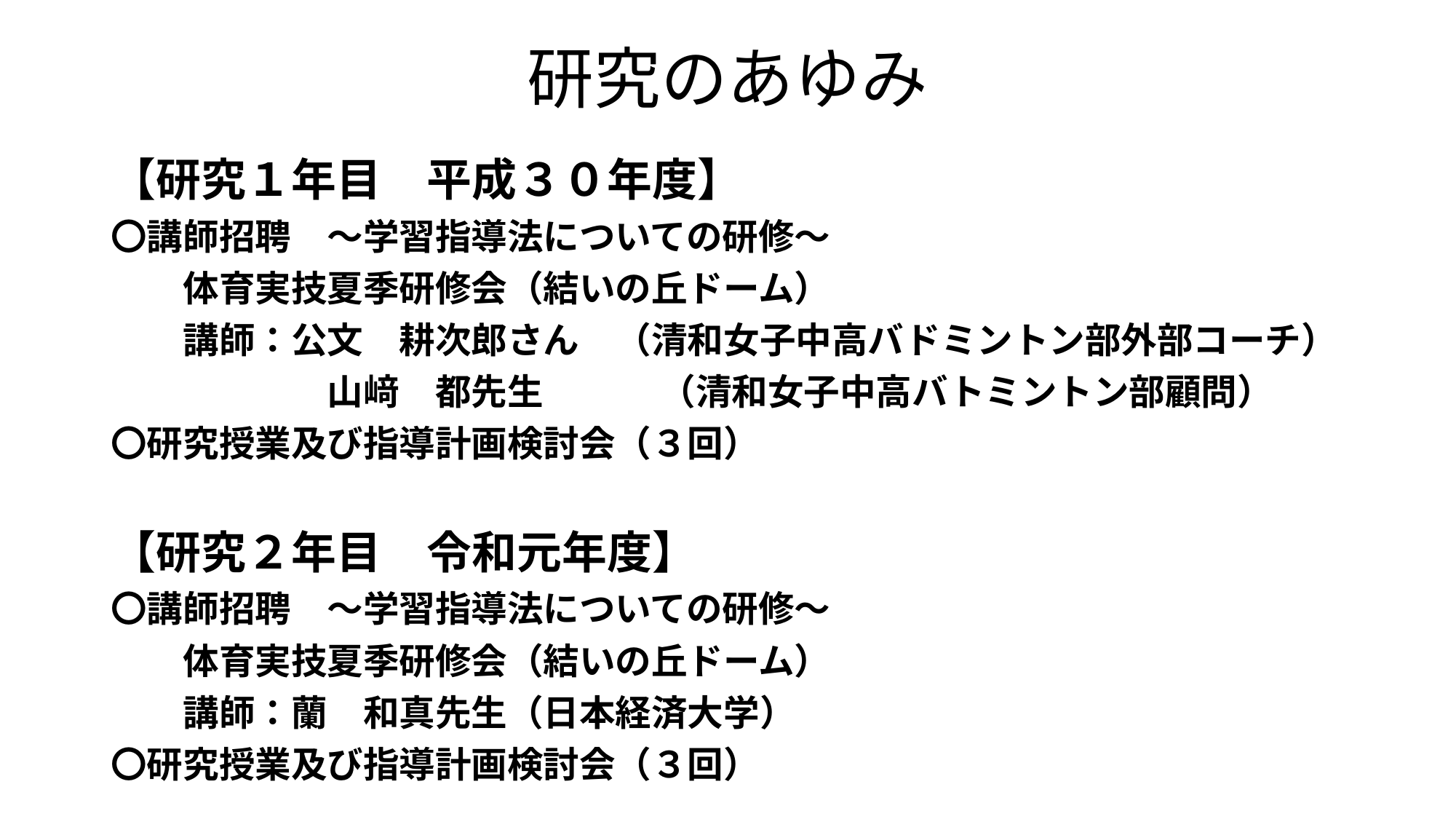

# 研究のあゆみ
【研究１年目　平成３０年度】
〇講師招聘　～学習指導法についての研修～
　　体育実技夏季研修会（結いの丘ドーム）
　　講師：公文　耕次郎さん　（清和女子中高バドミントン部外部コーチ）
　　　　　　山﨑　都先生　　　 （清和女子中高バトミントン部顧問）
〇研究授業及び指導計画検討会（３回）

【研究２年目　令和元年度】
〇講師招聘　～学習指導法についての研修～
　　体育実技夏季研修会（結いの丘ドーム）
　　講師：蘭　和真先生（日本経済大学）
〇研究授業及び指導計画検討会（３回）